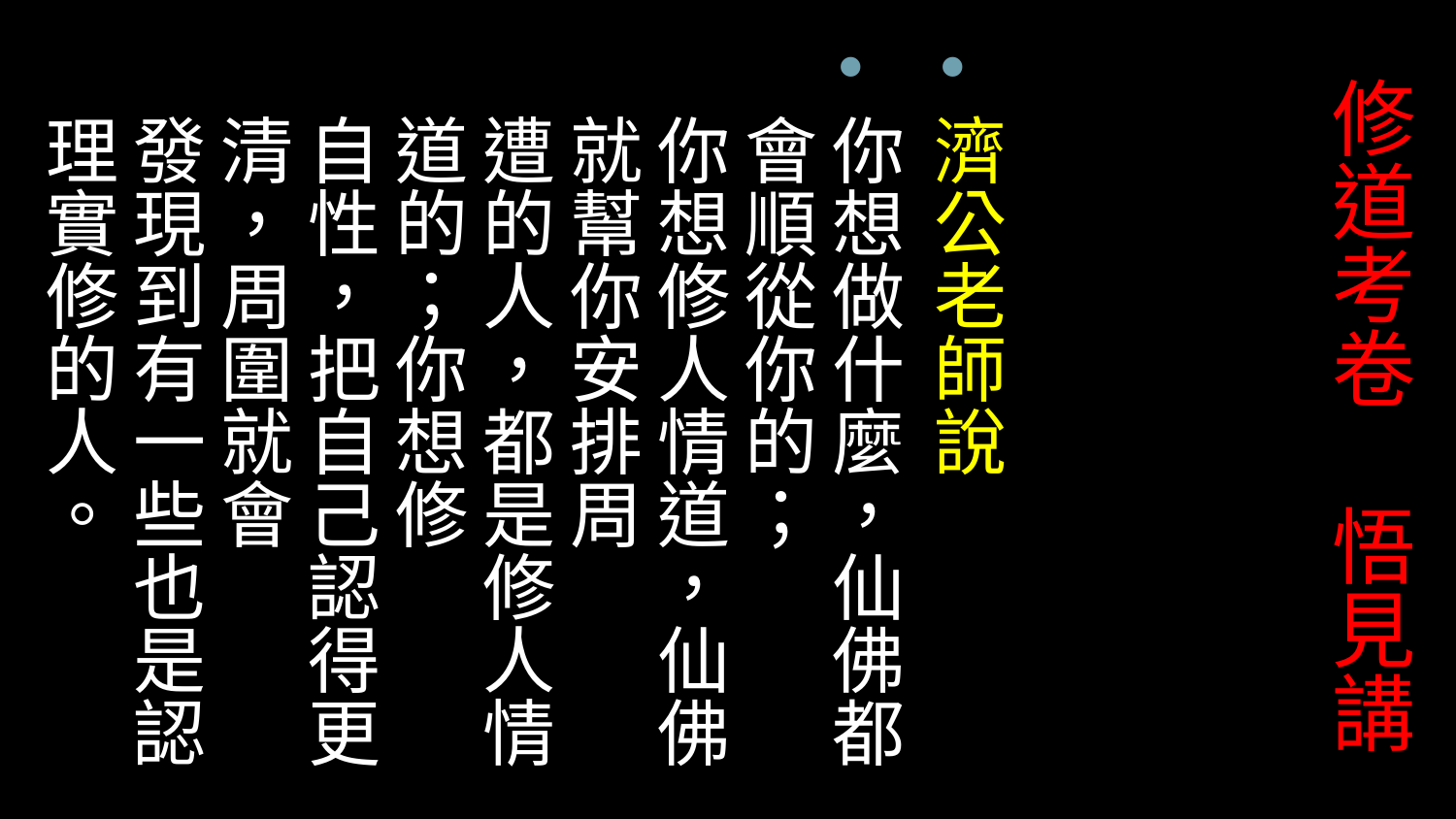

濟公老師說
你想做什麼，仙佛都會順從你的；
你想修人情道，仙佛就幫你安排周
遭的人，都是修人情道的；你想修
自性，把自己認得更清，周圍就會
發現到有一些也是認理實修的人。
# 修道考卷     悟見講